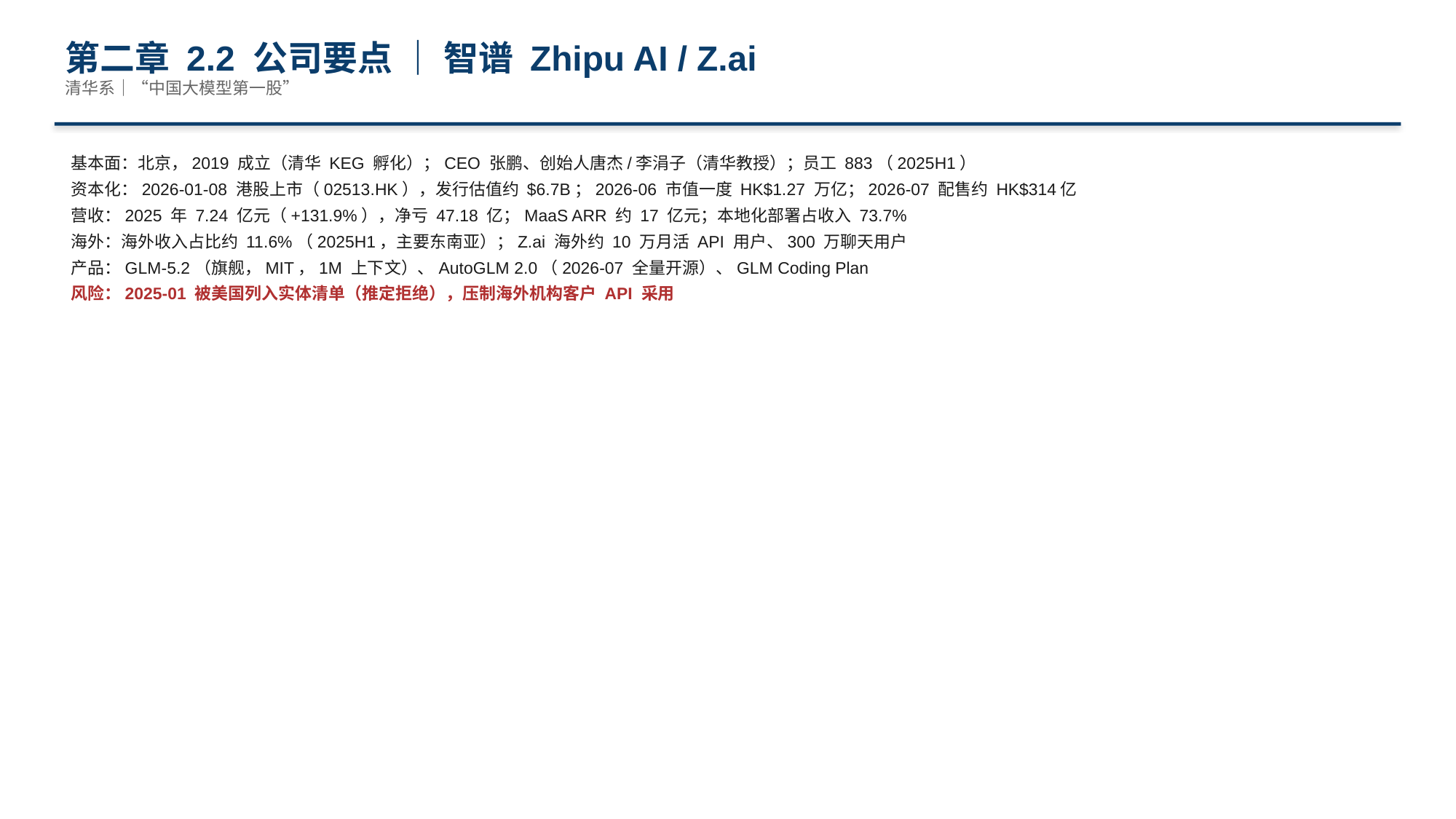

第二章 2.2 公司要点 ｜ 智谱 Zhipu AI / Z.ai
清华系｜“中国大模型第一股”

基本面：北京，2019 成立（清华 KEG 孵化）；CEO 张鹏、创始人唐杰/李涓子（清华教授）；员工 883（2025H1）
资本化：2026-01-08 港股上市（02513.HK），发行估值约 $6.7B；2026-06 市值一度 HK$1.27 万亿；2026-07 配售约 HK$314亿
营收：2025 年 7.24 亿元（+131.9%），净亏 47.18 亿；MaaS ARR 约 17 亿元；本地化部署占收入 73.7%
海外：海外收入占比约 11.6%（2025H1，主要东南亚）；Z.ai 海外约 10 万月活 API 用户、300 万聊天用户
产品：GLM-5.2（旗舰，MIT，1M 上下文）、AutoGLM 2.0（2026-07 全量开源）、GLM Coding Plan
风险：2025-01 被美国列入实体清单（推定拒绝），压制海外机构客户 API 采用